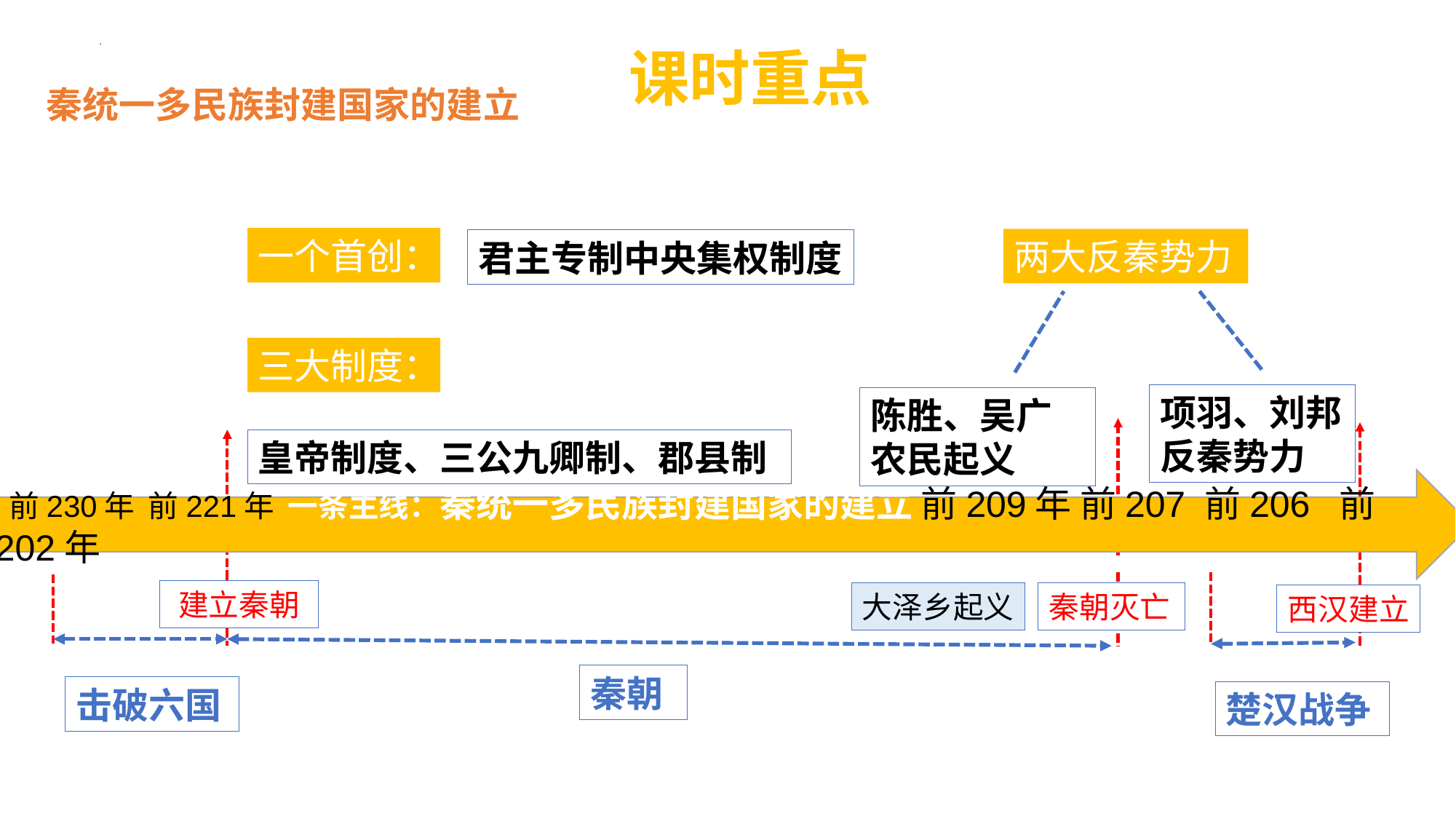

课时重点
 秦统一多民族封建国家的建立
一个首创：
两大反秦势力
君主专制中央集权制度
三大制度：
项羽、刘邦反秦势力
陈胜、吴广农民起义
皇帝制度、三公九卿制、郡县制
 前230年  前221年  一条主线：秦统一多民族封建国家的建立 前209年 前207 前206  前202年
建立秦朝
大泽乡起义
秦朝灭亡
西汉建立
秦朝
击破六国
楚汉战争